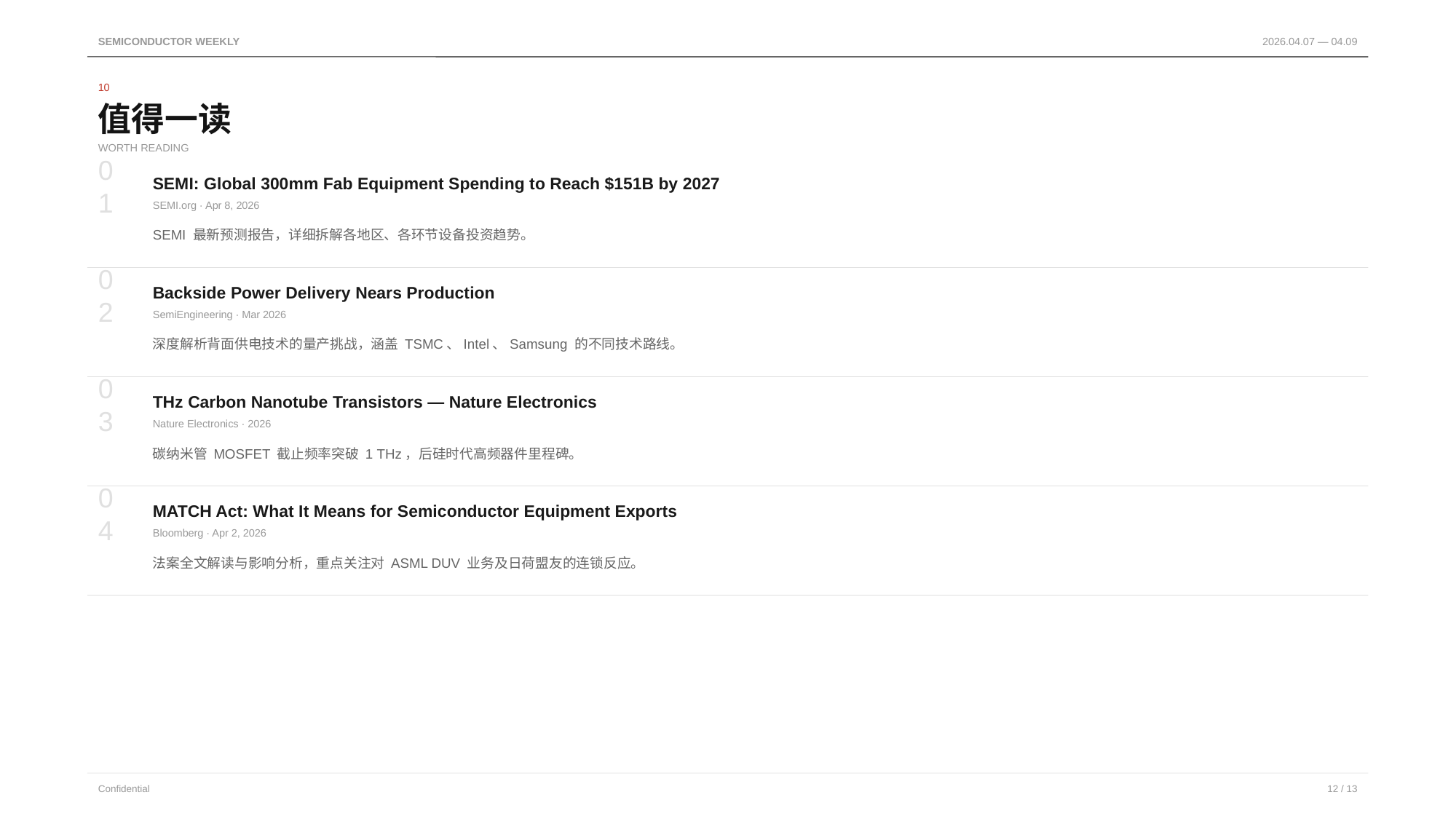

SEMICONDUCTOR WEEKLY
2026.04.07 — 04.09

10
值得一读
WORTH READING
01
SEMI: Global 300mm Fab Equipment Spending to Reach $151B by 2027
SEMI.org · Apr 8, 2026
SEMI 最新预测报告，详细拆解各地区、各环节设备投资趋势。

02
Backside Power Delivery Nears Production
SemiEngineering · Mar 2026
深度解析背面供电技术的量产挑战，涵盖 TSMC、Intel、Samsung 的不同技术路线。

03
THz Carbon Nanotube Transistors — Nature Electronics
Nature Electronics · 2026
碳纳米管 MOSFET 截止频率突破 1 THz，后硅时代高频器件里程碑。

04
MATCH Act: What It Means for Semiconductor Equipment Exports
Bloomberg · Apr 2, 2026
法案全文解读与影响分析，重点关注对 ASML DUV 业务及日荷盟友的连锁反应。

Confidential
12 / 13